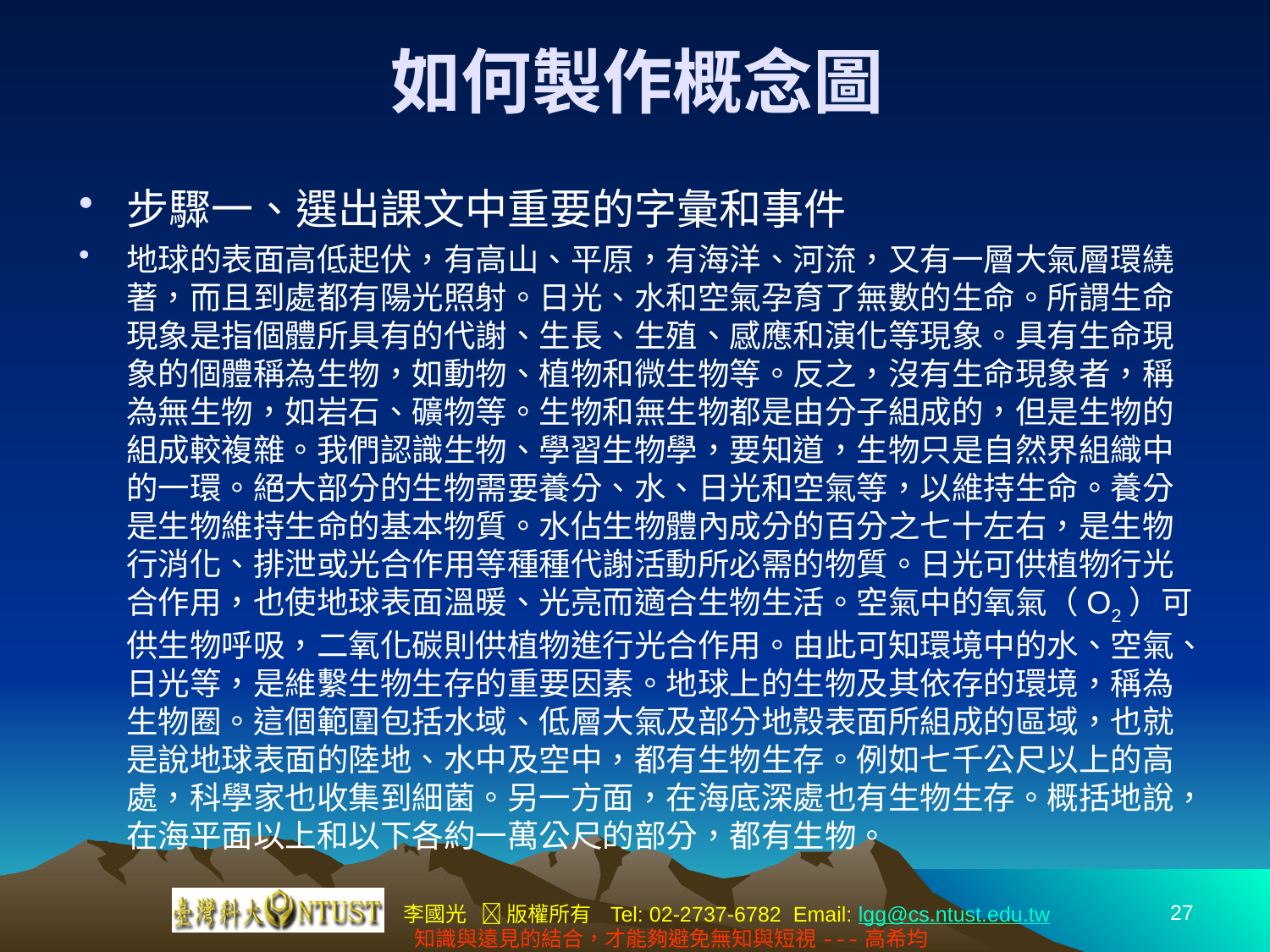

# 如何製作概念圖
步驟一、選出課文中重要的字彙和事件
地球的表面高低起伏，有高山、平原，有海洋、河流，又有一層大氣層環繞著，而且到處都有陽光照射。日光、水和空氣孕育了無數的生命。所謂生命現象是指個體所具有的代謝、生長、生殖、感應和演化等現象。具有生命現象的個體稱為生物，如動物、植物和微生物等。反之，沒有生命現象者，稱為無生物，如岩石、礦物等。生物和無生物都是由分子組成的，但是生物的組成較複雜。我們認識生物、學習生物學，要知道，生物只是自然界組織中的一環。絕大部分的生物需要養分、水、日光和空氣等，以維持生命。養分是生物維持生命的基本物質。水佔生物體內成分的百分之七十左右，是生物行消化、排泄或光合作用等種種代謝活動所必需的物質。日光可供植物行光合作用，也使地球表面溫暖、光亮而適合生物生活。空氣中的氧氣（O2）可供生物呼吸，二氧化碳則供植物進行光合作用。由此可知環境中的水、空氣、日光等，是維繫生物生存的重要因素。地球上的生物及其依存的環境，稱為生物圈。這個範圍包括水域、低層大氣及部分地殼表面所組成的區域，也就是說地球表面的陸地、水中及空中，都有生物生存。例如七千公尺以上的高處，科學家也收集到細菌。另一方面，在海底深處也有生物生存。概括地說，在海平面以上和以下各約一萬公尺的部分，都有生物。

27